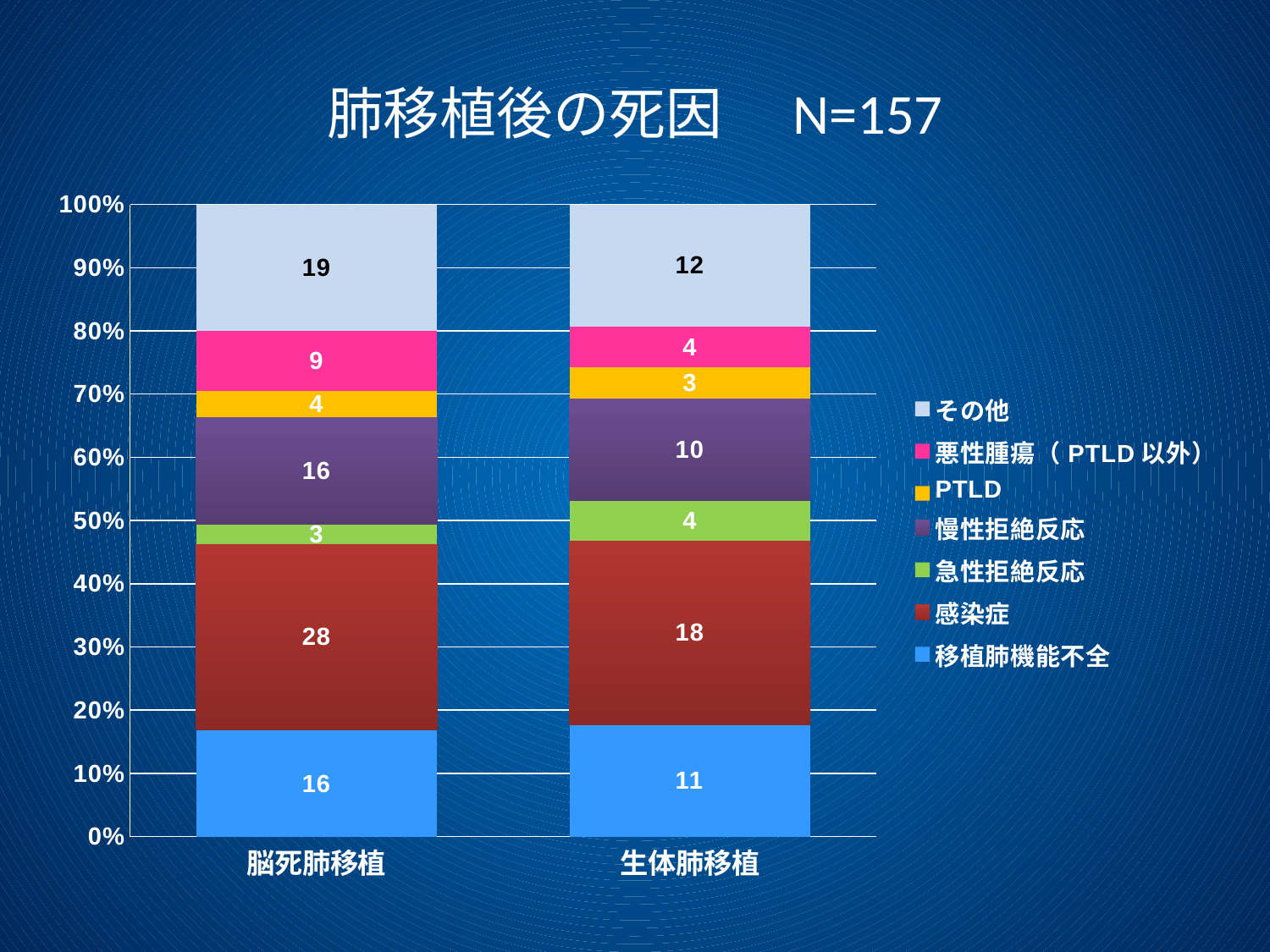

# 肺移植後の死因　N=157

### Chart

| Category | 移植肺機能不全 | 感染症 | 急性拒絶反応 | 慢性拒絶反応 | PTLD | 悪性腫瘍（PTLD以外） | その他 |
|---|---|---|---|---|---|---|---|
| 脳死肺移植 | 16.0 | 28.0 | 3.0 | 16.0 | 4.0 | 9.0 | 19.0 |
| 生体肺移植 | 11.0 | 18.0 | 4.0 | 10.0 | 3.0 | 4.0 | 12.0 |